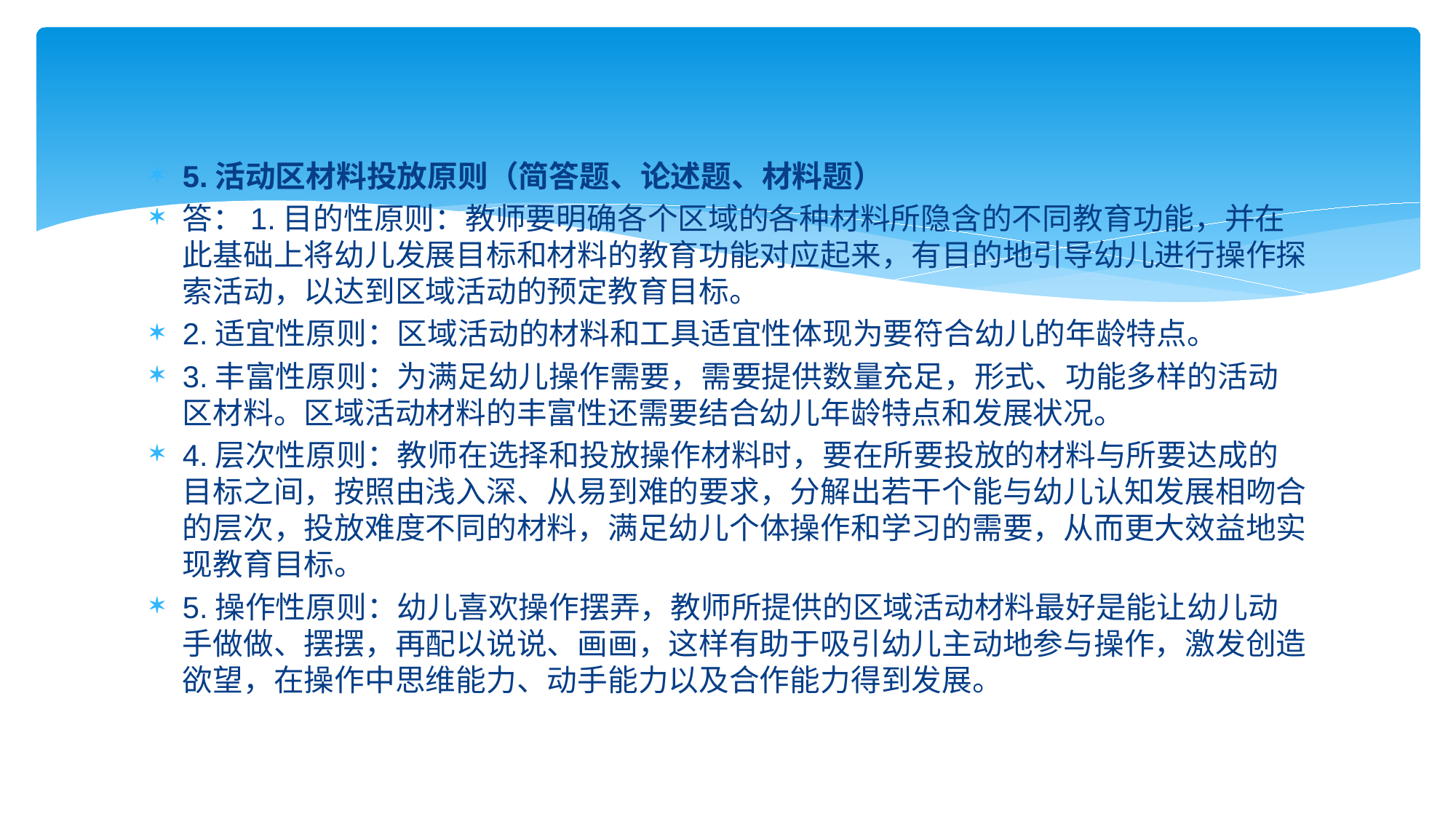

5.活动区材料投放原则（简答题、论述题、材料题）
答：1.目的性原则：教师要明确各个区域的各种材料所隐含的不同教育功能，并在此基础上将幼儿发展目标和材料的教育功能对应起来，有目的地引导幼儿进行操作探索活动，以达到区域活动的预定教育目标。
2.适宜性原则：区域活动的材料和工具适宜性体现为要符合幼儿的年龄特点。
3.丰富性原则：为满足幼儿操作需要，需要提供数量充足，形式、功能多样的活动区材料。区域活动材料的丰富性还需要结合幼儿年龄特点和发展状况。
4.层次性原则：教师在选择和投放操作材料时，要在所要投放的材料与所要达成的目标之间，按照由浅入深、从易到难的要求，分解出若干个能与幼儿认知发展相吻合的层次，投放难度不同的材料，满足幼儿个体操作和学习的需要，从而更大效益地实现教育目标。
5.操作性原则：幼儿喜欢操作摆弄，教师所提供的区域活动材料最好是能让幼儿动手做做、摆摆，再配以说说、画画，这样有助于吸引幼儿主动地参与操作，激发创造欲望，在操作中思维能力、动手能力以及合作能力得到发展。